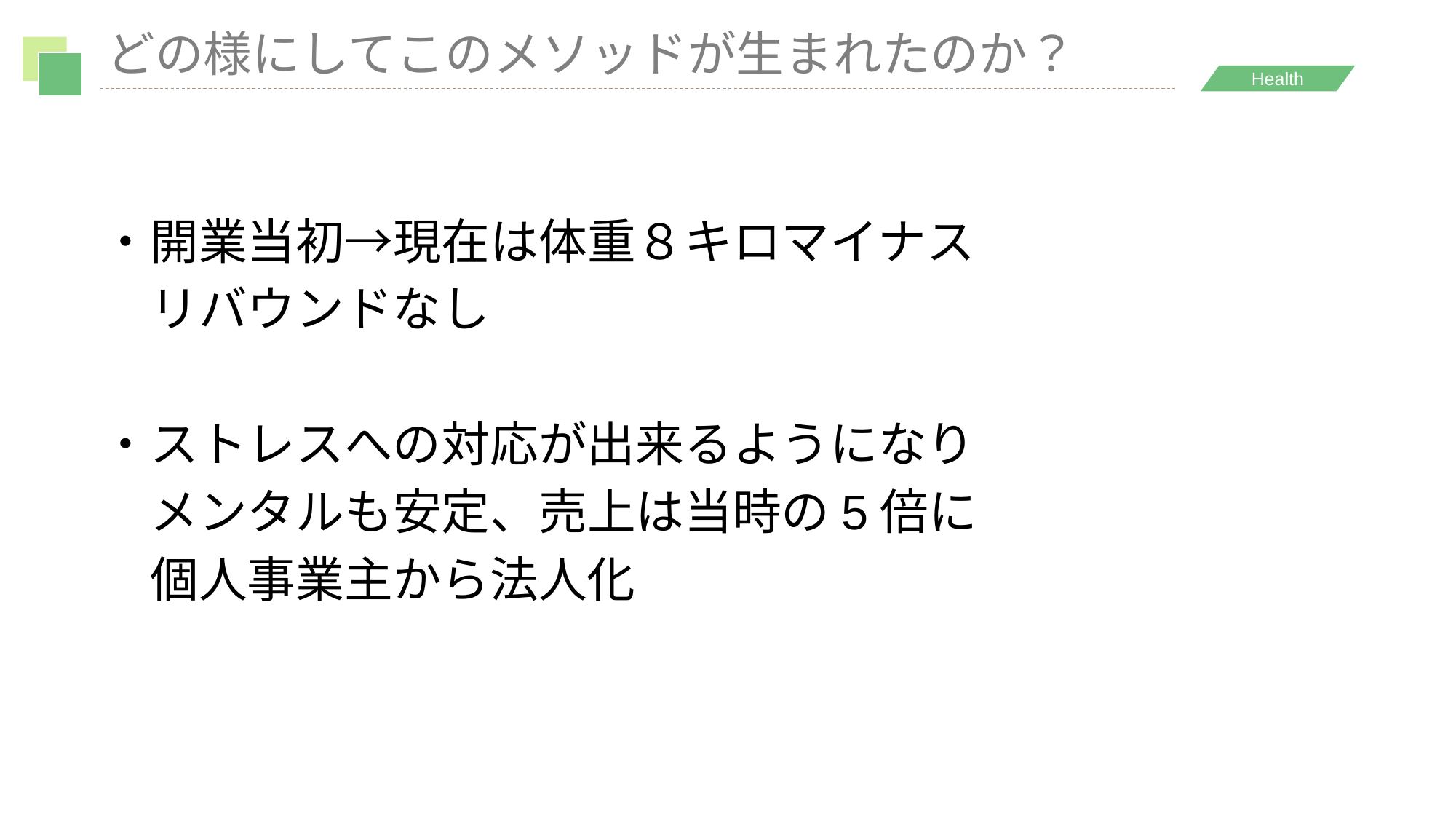

どの様にしてこのメソッドが生まれたのか？

・開業当初→現在は体重８キロマイナス
　リバウンドなし

・ストレスへの対応が出来るようになり
　メンタルも安定、売上は当時の5倍に
　個人事業主から法人化